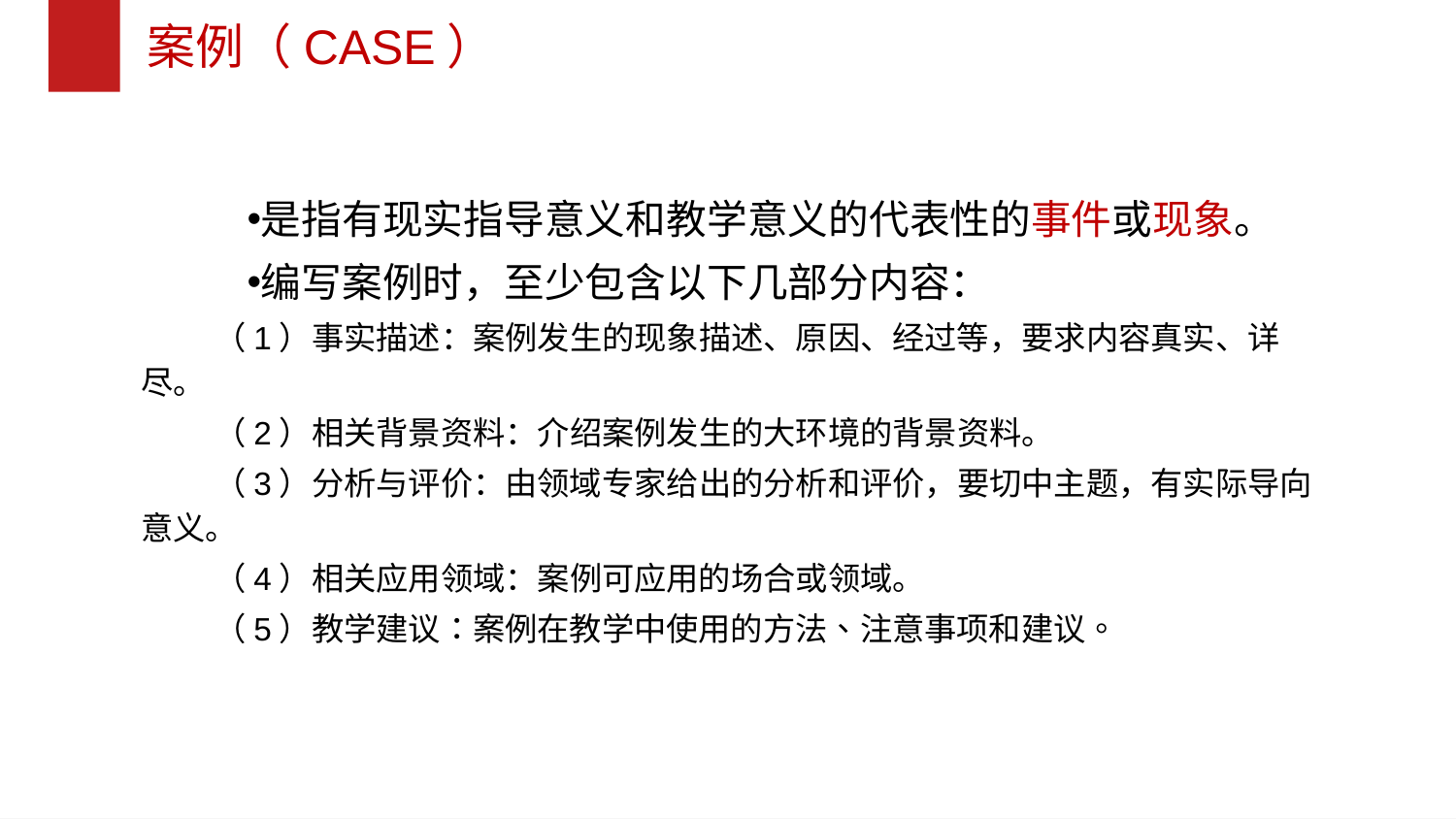

案例（CASE）
是指有现实指导意义和教学意义的代表性的事件或现象。
编写案例时，至少包含以下几部分内容：
（1）事实描述：案例发生的现象描述、原因、经过等，要求内容真实、详尽。
（2）相关背景资料：介绍案例发生的大环境的背景资料。
（3）分析与评价：由领域专家给出的分析和评价，要切中主题，有实际导向意义。
（4）相关应用领域：案例可应用的场合或领域。
（5）教学建议：案例在教学中使用的方法、注意事项和建议。